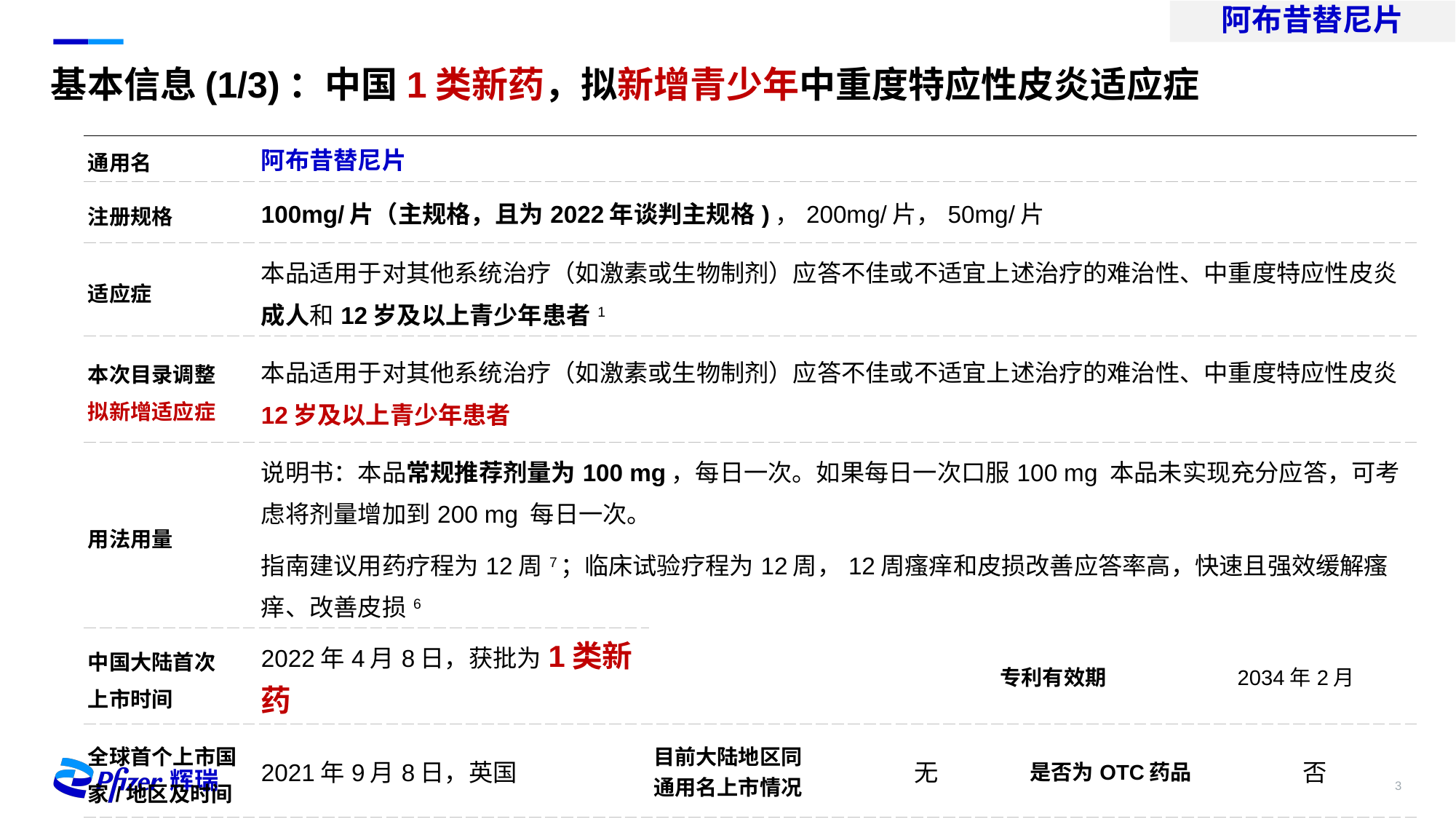

阿布昔替尼片

基本信息(1/3)：中国1类新药，拟新增青少年中重度特应性皮炎适应症

| 通用名 | 阿布昔替尼片 |  |  |  |  |  |
| --- | --- | --- | --- | --- | --- | --- |
| 注册规格 | 100mg/片（主规格，且为2022年谈判主规格)，200mg/片，50mg/片 |  |  |  |  |  |
| 适应症 | 本品适用于对其他系统治疗（如激素或生物制剂）应答不佳或不适宜上述治疗的难治性、中重度特应性皮炎成人和12岁及以上青少年患者1 |  |  |  |  |  |
| 本次目录调整 拟新增适应症 | 本品适用于对其他系统治疗（如激素或生物制剂）应答不佳或不适宜上述治疗的难治性、中重度特应性皮炎12岁及以上青少年患者 |  |  |  |  |  |
| 用法用量 | 说明书：本品常规推荐剂量为100 mg，每日一次。如果每日一次口服100 mg 本品未实现充分应答，可考虑将剂量增加到200 mg 每日一次。 指南建议用药疗程为12周7；临床试验疗程为12周，12周瘙痒和皮损改善应答率高，快速且强效缓解瘙痒、改善皮损6 |  |  |  |  |  |
| 中国大陆首次 上市时间 | 2022年4月8日，获批为1类新药 | 专利有效期 |  | 2034年2月 | 2034年2月 |  |
| 全球首个上市国家/地区及时间 | 2021年9月8日，英国 | 目前大陆地区同通用名上市情况 | 无 | 是否为OTC药品 |  | 否 |